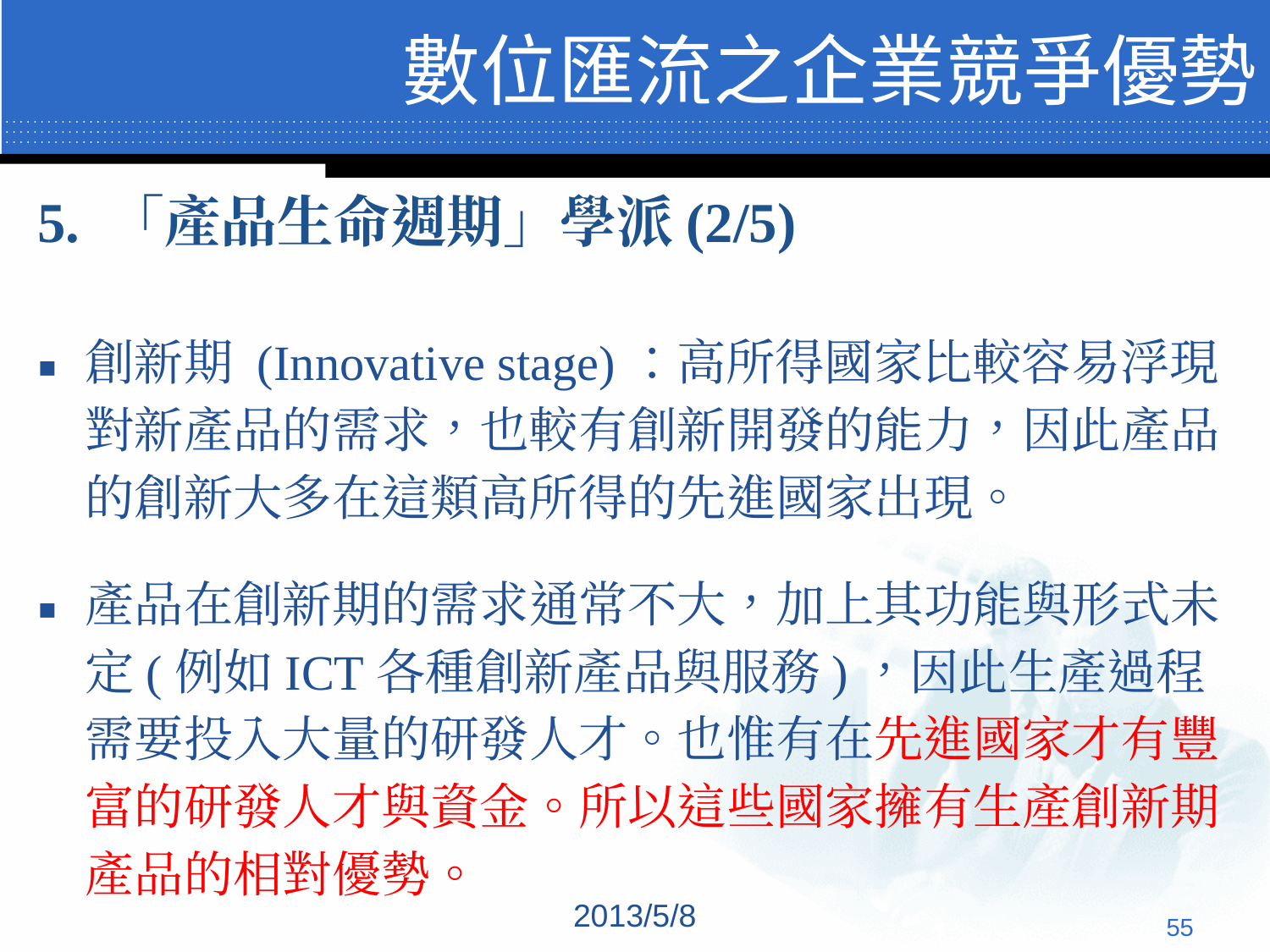

# 數位匯流之企業競爭優勢
5. 「產品生命週期」學派(2/5)

創新期 (Innovative stage)：高所得國家比較容易浮現對新產品的需求，也較有創新開發的能力，因此產品的創新大多在這類高所得的先進國家出現。

產品在創新期的需求通常不大，加上其功能與形式未定(例如ICT各種創新產品與服務)，因此生產過程需要投入大量的研發人才。也惟有在先進國家才有豐富的研發人才與資金。所以這些國家擁有生產創新期產品的相對優勢。
2013/5/8
55